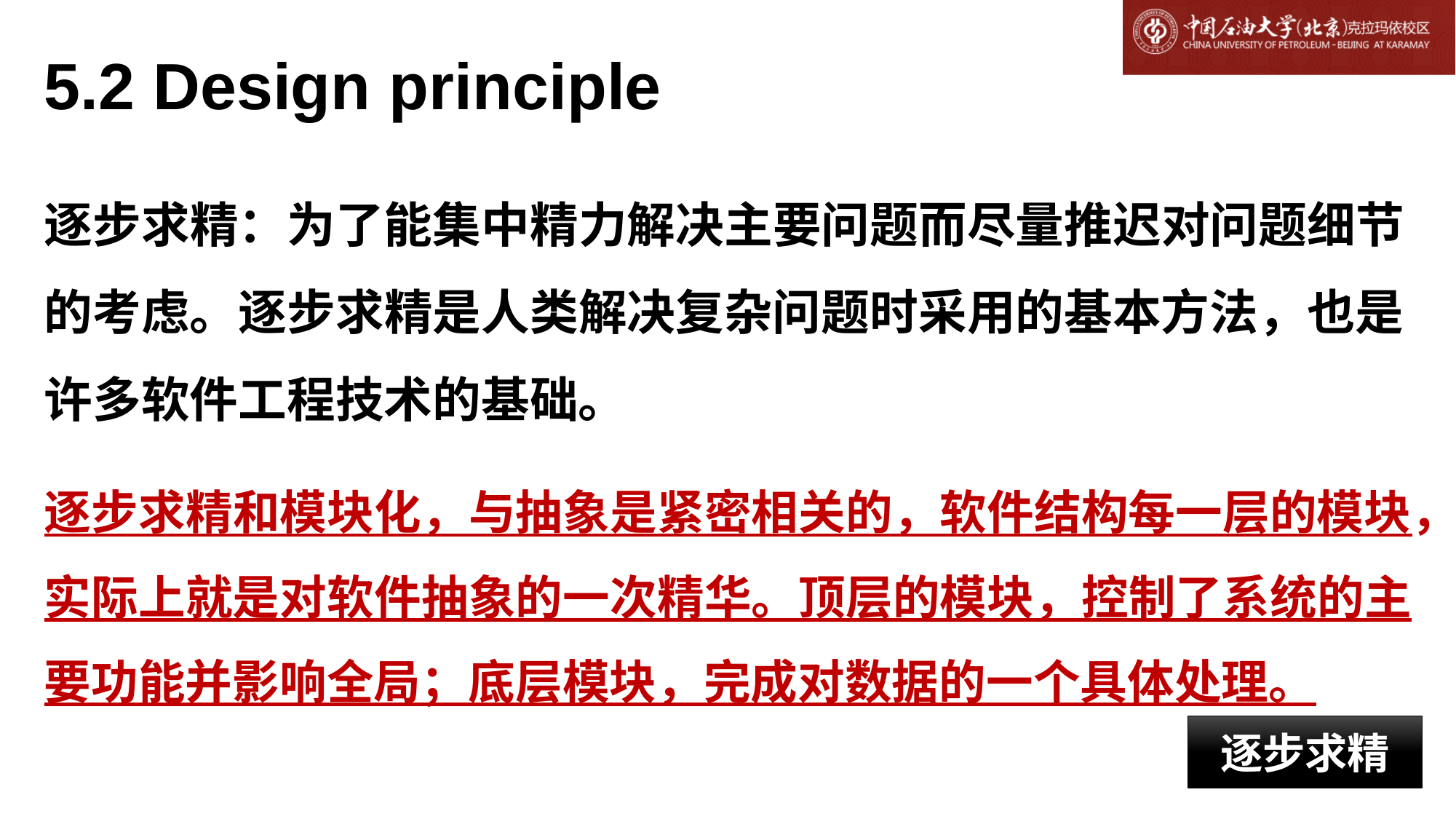

# 5.2 Design principle
逐步求精：为了能集中精力解决主要问题而尽量推迟对问题细节的考虑。逐步求精是人类解决复杂问题时采用的基本方法，也是许多软件工程技术的基础。
逐步求精和模块化，与抽象是紧密相关的，软件结构每一层的模块，实际上就是对软件抽象的一次精华。顶层的模块，控制了系统的主要功能并影响全局；底层模块，完成对数据的一个具体处理。
逐步求精